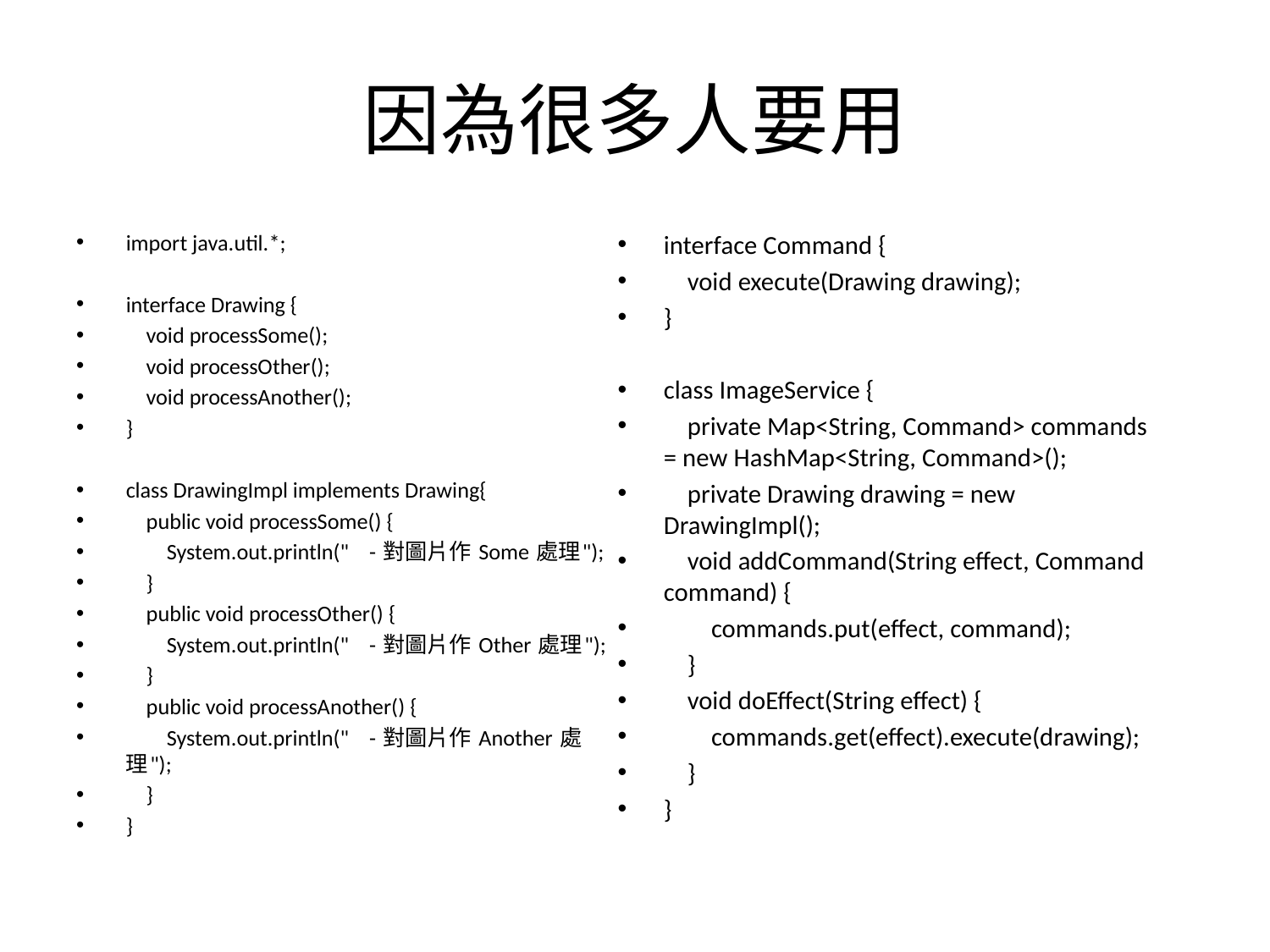

# 因為很多人要用
import java.util.*;

interface Drawing {
    void processSome();
    void processOther();
    void processAnother();
}

class DrawingImpl implements Drawing{
    public void processSome() {
        System.out.println("    - 對圖片作 Some 處理");
    }
    public void processOther() {
        System.out.println("    - 對圖片作 Other 處理");
    }
    public void processAnother() {
        System.out.println("    - 對圖片作 Another 處理");
    }
}

interface Command {
    void execute(Drawing drawing);
}

class ImageService {
    private Map<String, Command> commands = new HashMap<String, Command>();
    private Drawing drawing = new DrawingImpl();
    void addCommand(String effect, Command command) {
        commands.put(effect, command);
    }
    void doEffect(String effect) {
        commands.get(effect).execute(drawing);
    }
}